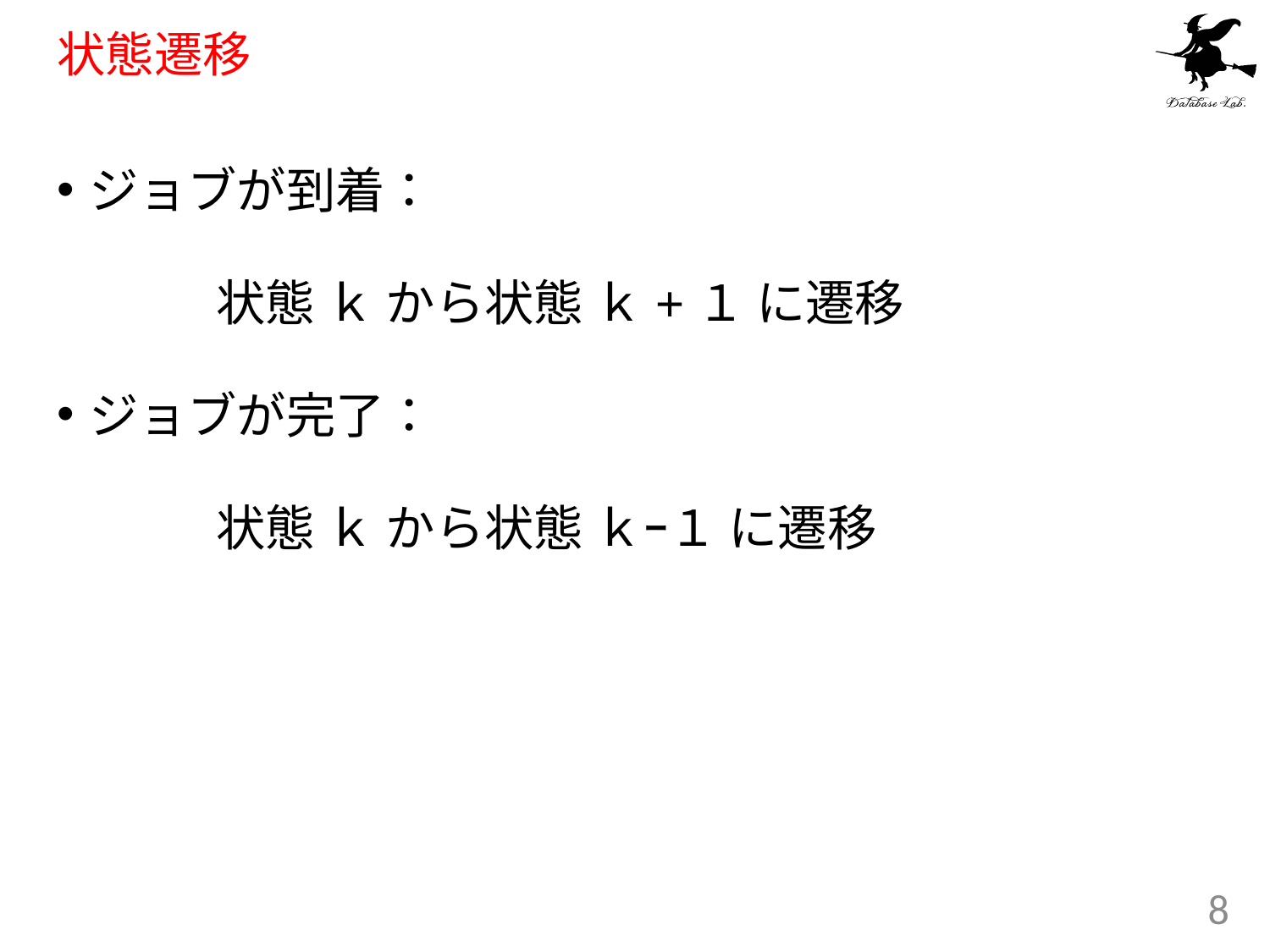

# 状態遷移
ジョブが到着：
		状態 ｋ から状態 ｋ+１ に遷移
ジョブが完了：
		状態 ｋ から状態 ｋｰ１ に遷移
8